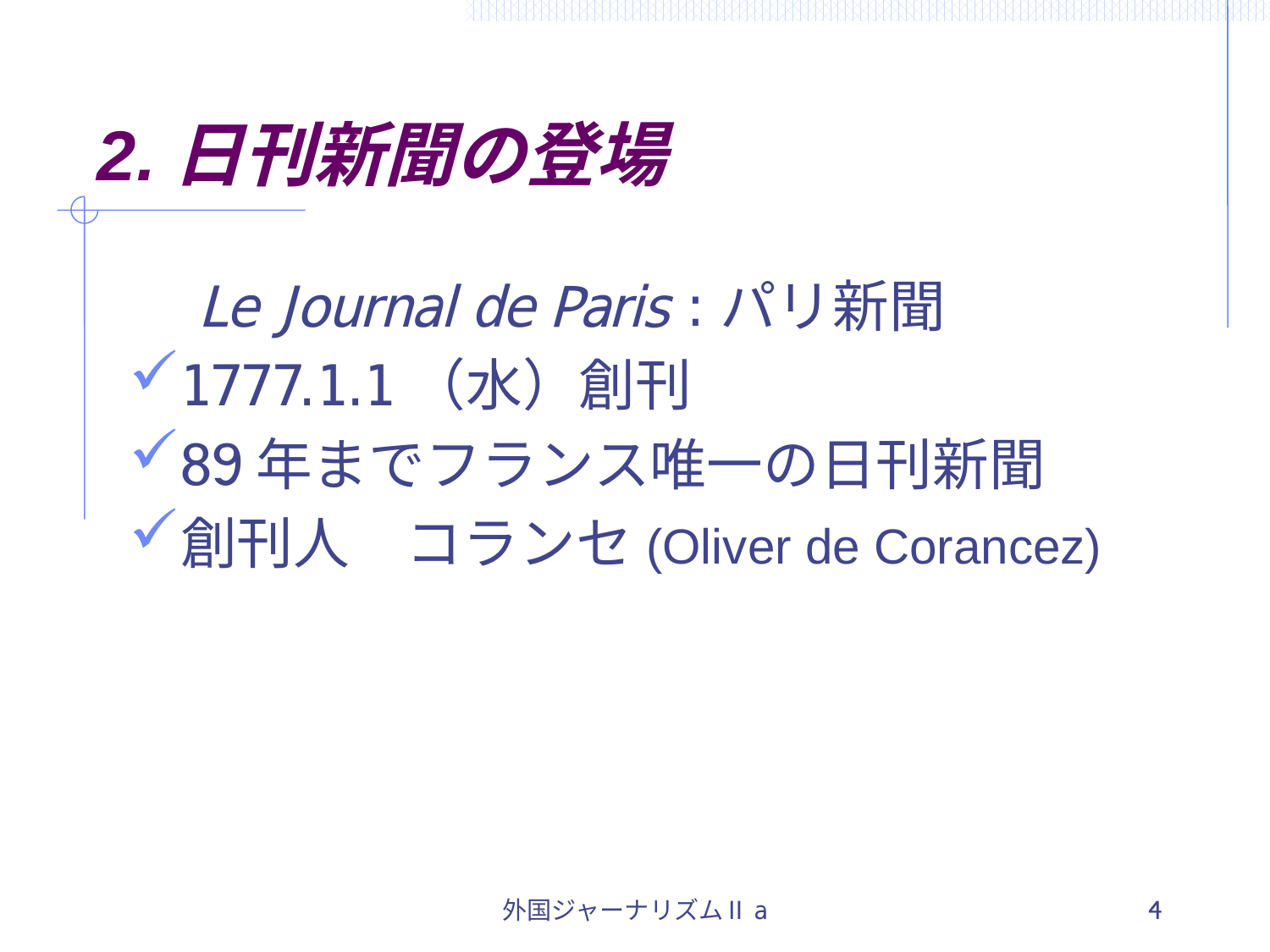

# 2.日刊新聞の登場
　Le Journal de Paris :パリ新聞
1777.1.1（水）創刊
89年までフランス唯一の日刊新聞
創刊人　コランセ(Oliver de Corancez)
外国ジャーナリズムⅡa
4